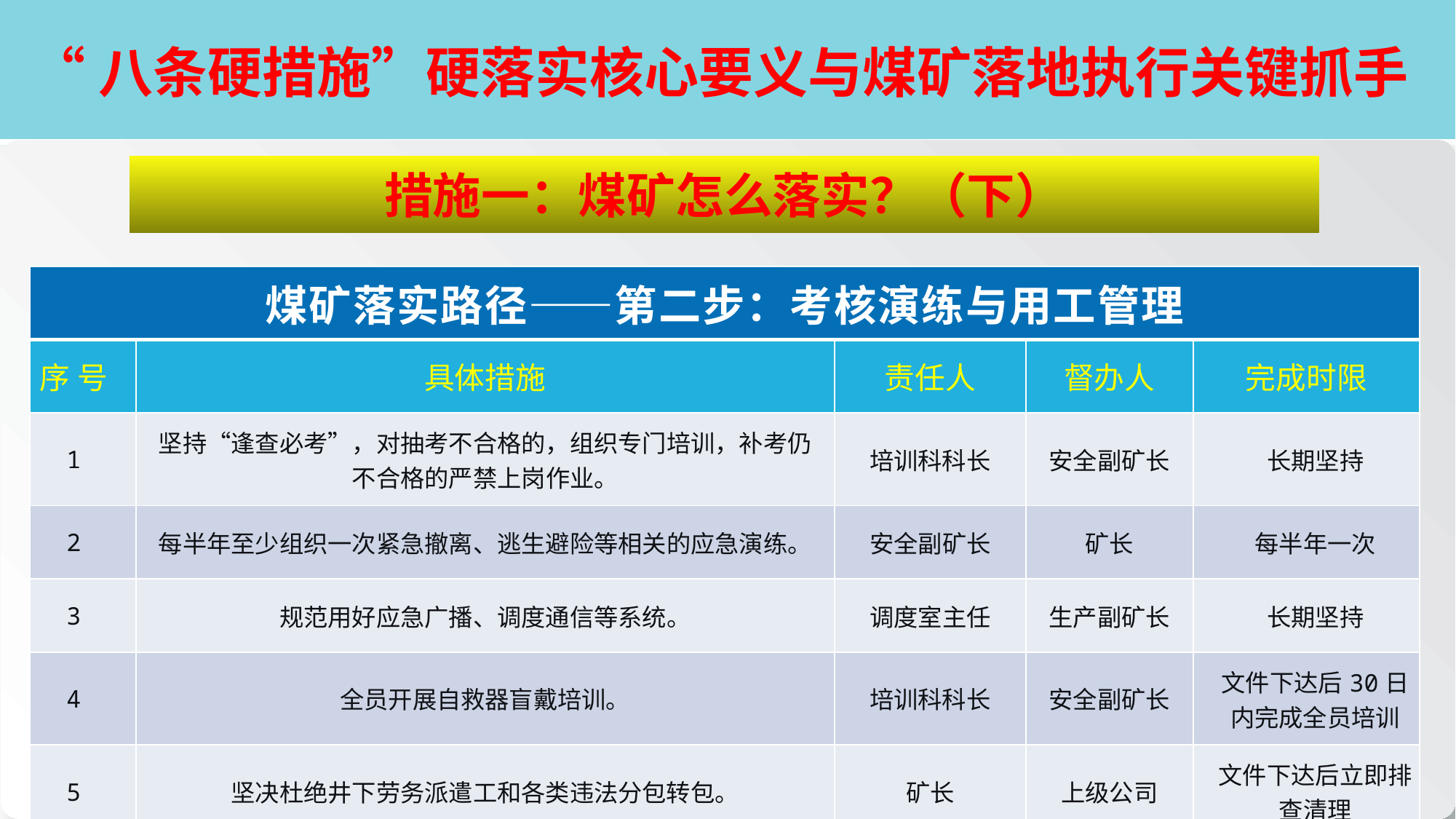

# “八条硬措施”硬落实核心要义与煤矿落地执行关键抓手

措施一：煤矿怎么落实？（下）

| 煤矿落实路径——第二步：考核演练与用工管理 |  |  |  |  |
| --- | --- | --- | --- | --- |
| 序 号 | 具体措施 | 责任人 | 督办人 | 完成时限 |
| 1 | 坚持“逢查必考”，对抽考不合格的，组织专门培训，补考仍不合格的严禁上岗作业。 | 培训科科长 | 安全副矿长 | 长期坚持 |
| 2 | 每半年至少组织一次紧急撤离、逃生避险等相关的应急演练。 | 安全副矿长 | 矿长 | 每半年一次 |
| 3 | 规范用好应急广播、调度通信等系统。 | 调度室主任 | 生产副矿长 | 长期坚持 |
| 4 | 全员开展自救器盲戴培训。 | 培训科科长 | 安全副矿长 | 文件下达后30日内完成全员培训 |
| 5 | 坚决杜绝井下劳务派遣工和各类违法分包转包。 | 矿长 | 上级公司 | 文件下达后立即排查清理 |